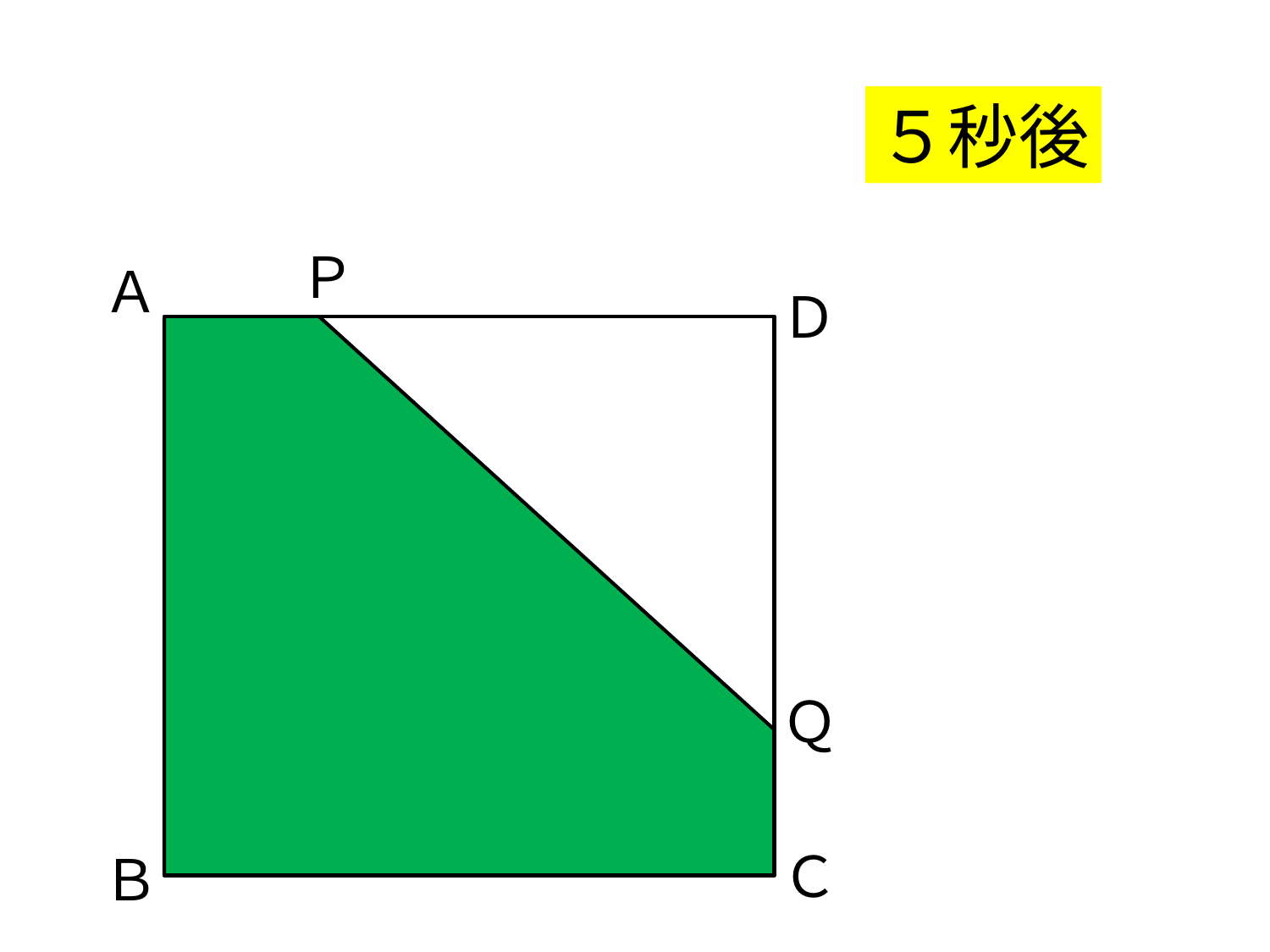

５秒後

Ｐ
Ａ
Ｄ

Ｑ
Ｃ
Ｂ